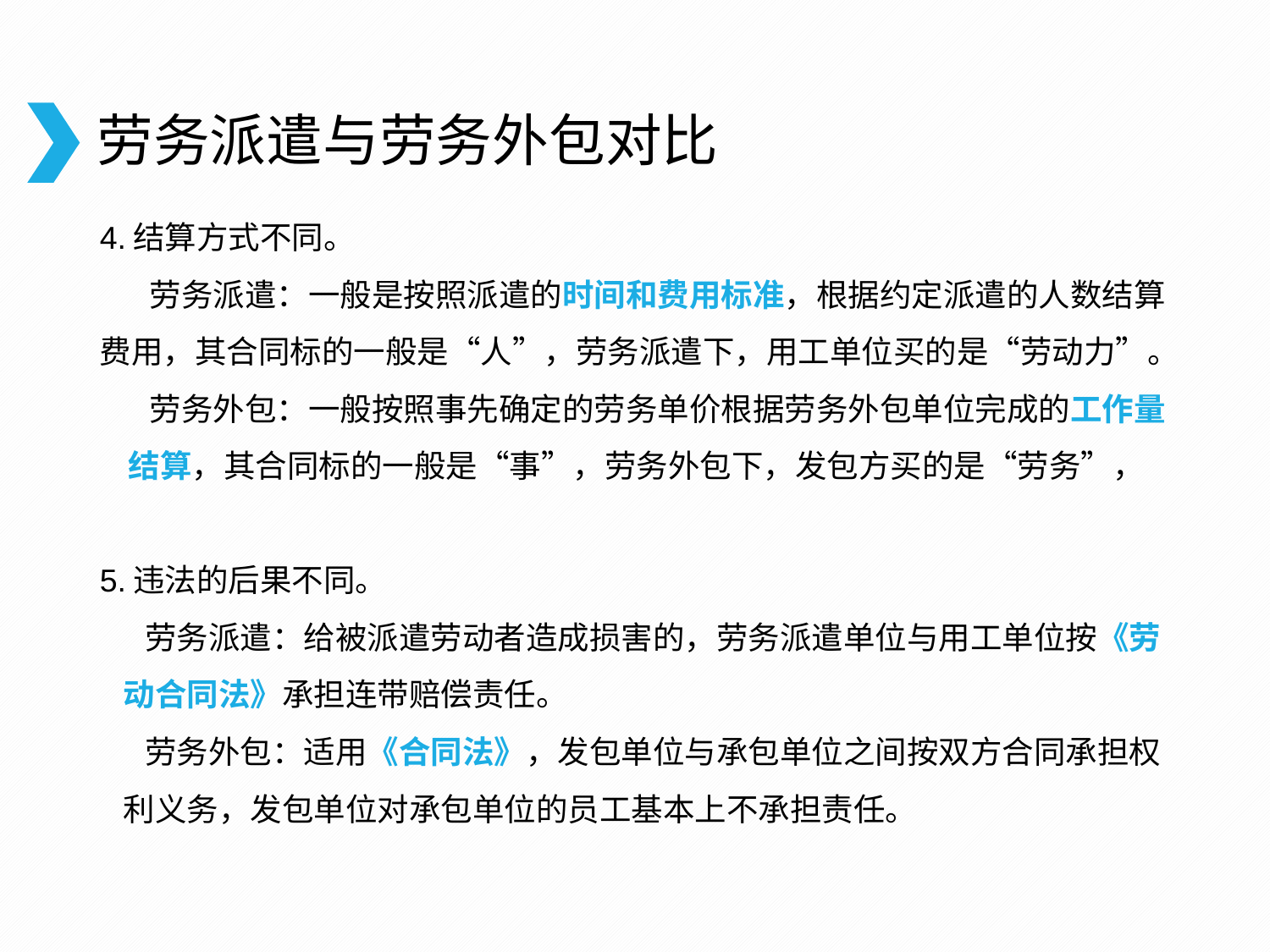

# 劳务派遣与劳务外包对比
4.结算方式不同。
      劳务派遣：一般是按照派遣的时间和费用标准，根据约定派遣的人数结算费用，其合同标的一般是“人”，劳务派遣下，用工单位买的是“劳动力”。
      劳务外包：一般按照事先确定的劳务单价根据劳务外包单位完成的工作量     结算，其合同标的一般是“事”，劳务外包下，发包方买的是“劳务”，

5.违法的后果不同。
  劳务派遣：给被派遣劳动者造成损害的，劳务派遣单位与用工单位按《劳动合同法》承担连带赔偿责任。
  劳务外包：适用《合同法》，发包单位与承包单位之间按双方合同承担权利义务，发包单位对承包单位的员工基本上不承担责任。
16